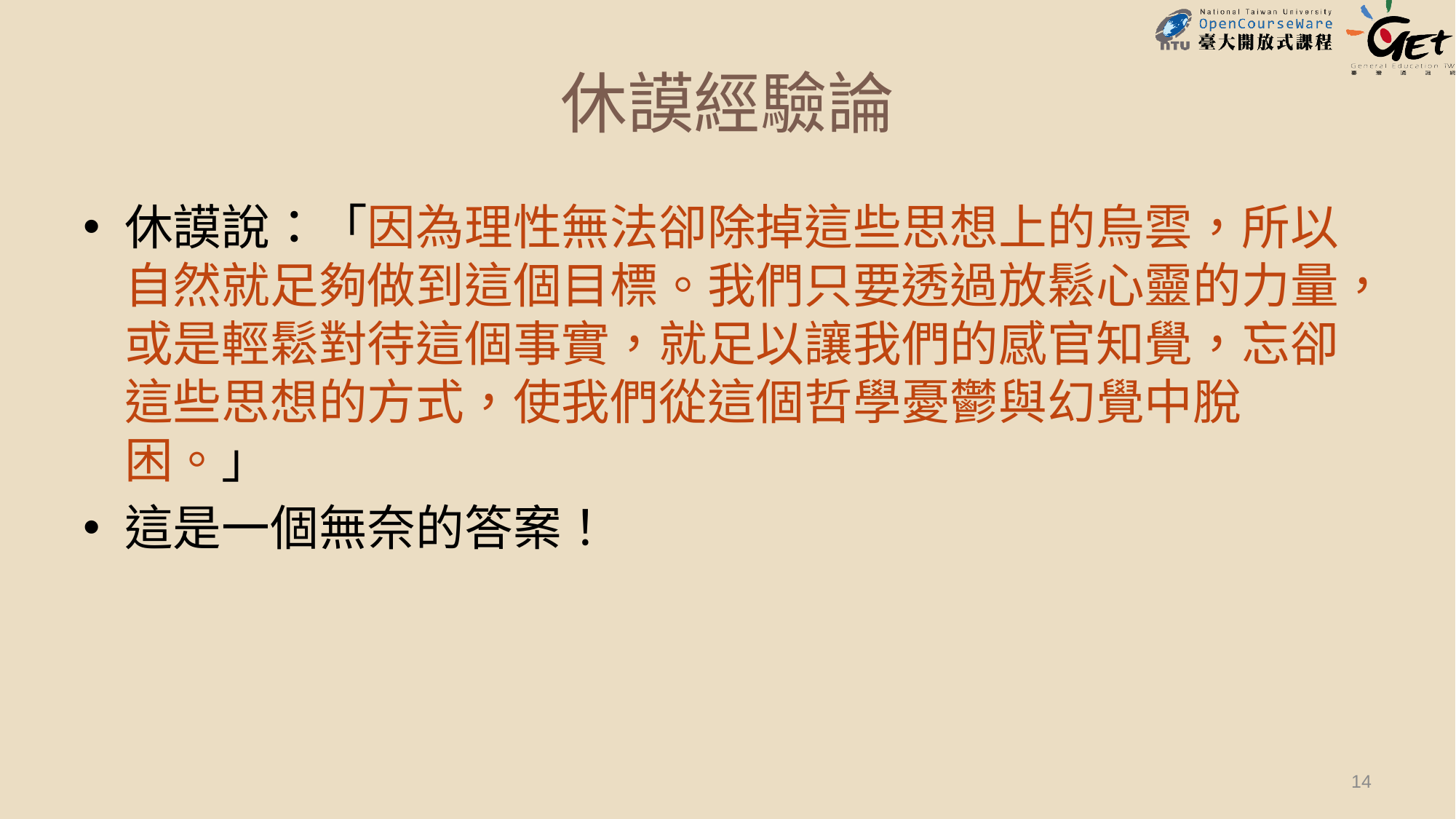

# 休謨經驗論
休謨說：「因為理性無法卻除掉這些思想上的烏雲，所以自然就足夠做到這個目標。我們只要透過放鬆心靈的力量，或是輕鬆對待這個事實，就足以讓我們的感官知覺，忘卻這些思想的方式，使我們從這個哲學憂鬱與幻覺中脫困。」
這是一個無奈的答案！
14